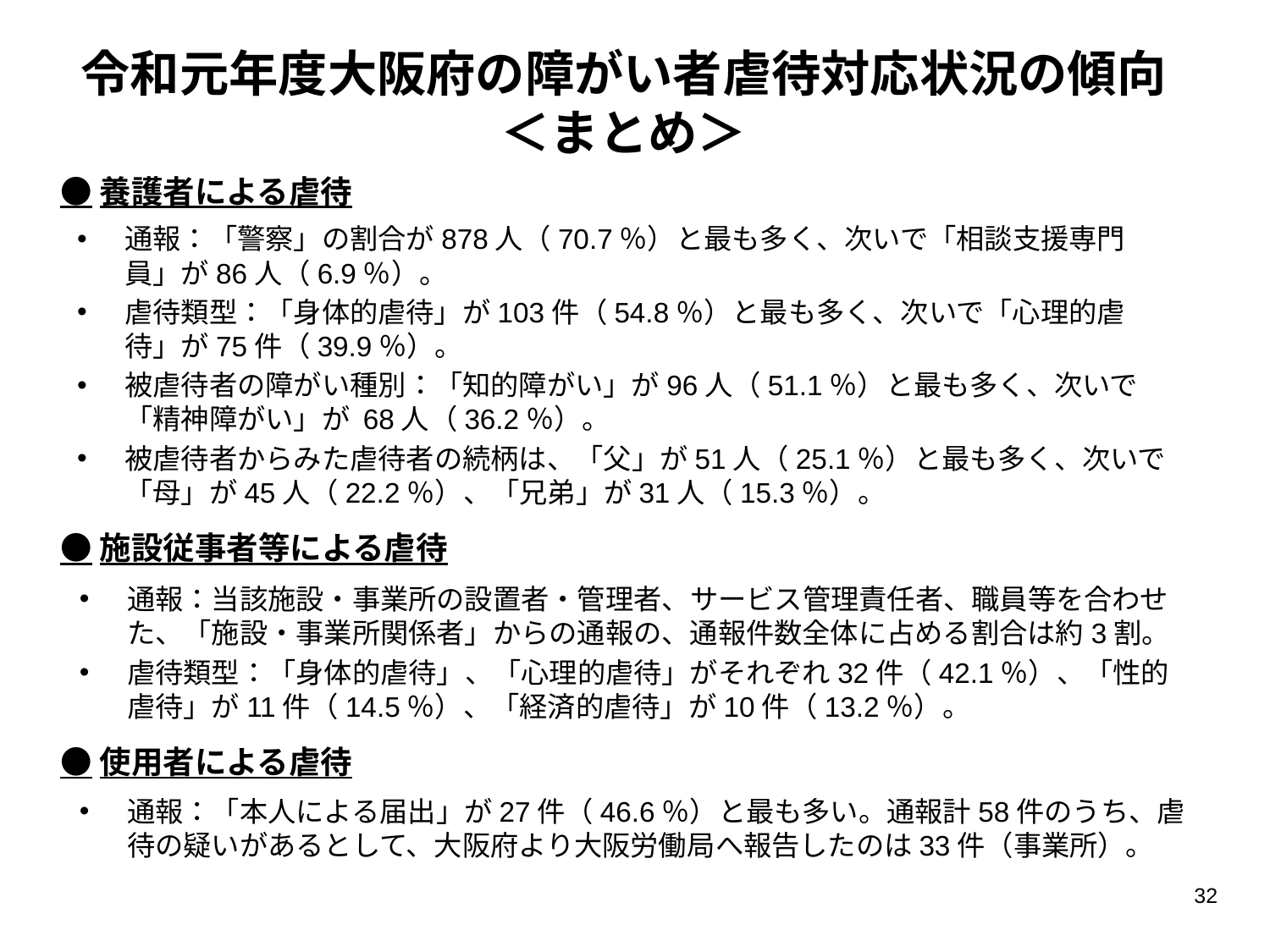

# 令和元年度大阪府の障がい者虐待対応状況の傾向 ＜まとめ＞
●養護者による虐待
通報：「警察」の割合が878人（70.7％）と最も多く、次いで「相談支援専門員」が86人（6.9％）。
虐待類型：「身体的虐待」が103件（54.8％）と最も多く、次いで「心理的虐待」が75件（39.9％）。
被虐待者の障がい種別：「知的障がい」が96人（51.1％）と最も多く、次いで「精神障がい」が 68人（36.2％）。
被虐待者からみた虐待者の続柄は、「父」が51人（25.1％）と最も多く、次いで「母」が45人（22.2％）、「兄弟」が31人（15.3％）。

●施設従事者等による虐待
通報：当該施設・事業所の設置者・管理者、サービス管理責任者、職員等を合わせた、「施設・事業所関係者」からの通報の、通報件数全体に占める割合は約3割。
虐待類型：「身体的虐待」、「心理的虐待」がそれぞれ32件（42.1％）、「性的虐待」が11件（14.5％）、「経済的虐待」が10件（13.2％）。
●使用者による虐待
通報：「本人による届出」が27件（46.6％）と最も多い。通報計58件のうち、虐待の疑いがあるとして、大阪府より大阪労働局へ報告したのは33件（事業所）。
32